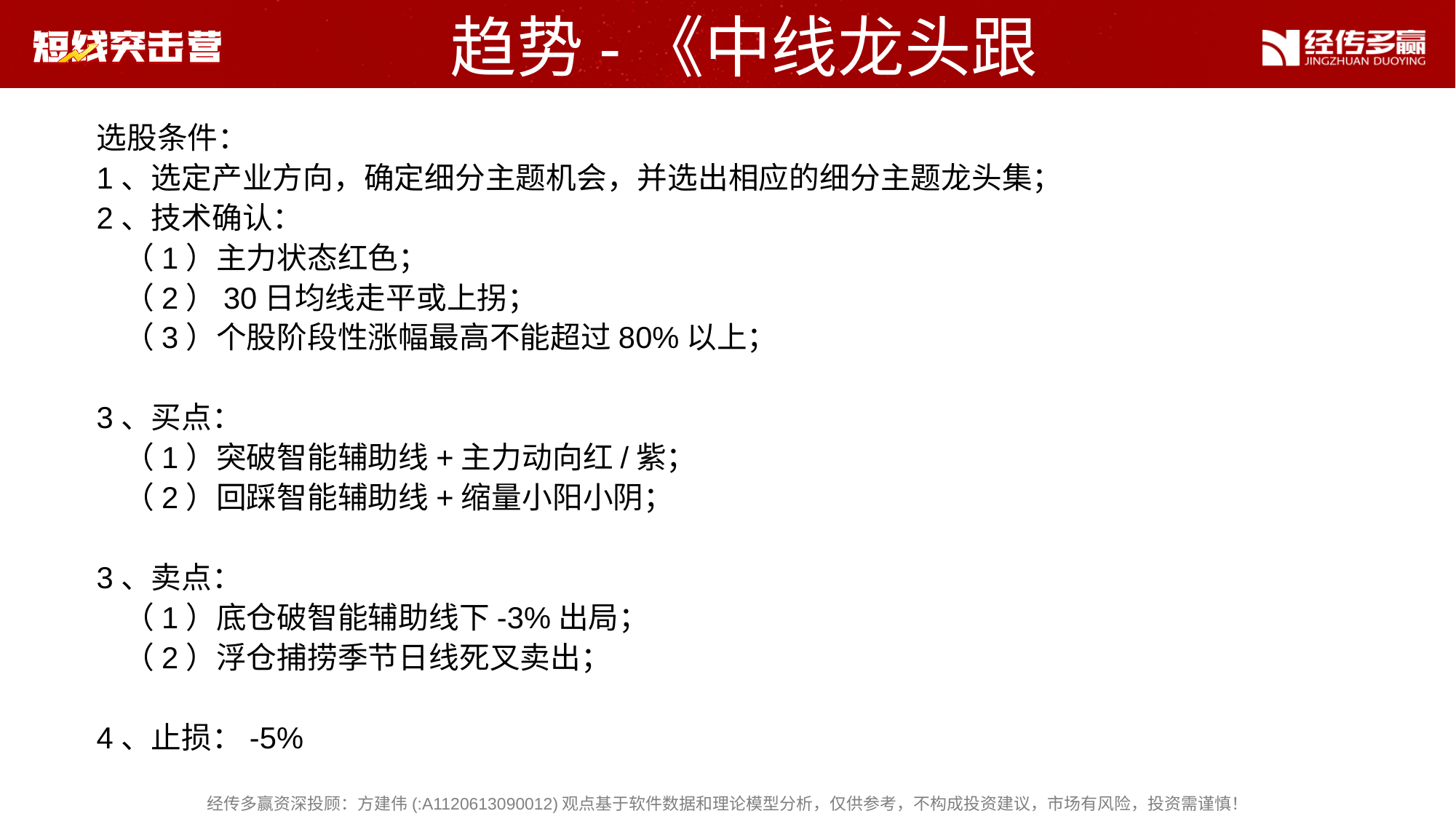

趋势-《中线龙头跟踪》
选股条件：
1、选定产业方向，确定细分主题机会，并选出相应的细分主题龙头集；
2、技术确认：
   （1）主力状态红色；
   （2）30日均线走平或上拐；
   （3）个股阶段性涨幅最高不能超过80%以上；

3、买点：
   （1）突破智能辅助线+主力动向红/紫；
   （2）回踩智能辅助线+缩量小阳小阴；

3、卖点：
   （1）底仓破智能辅助线下-3%出局；
   （2）浮仓捕捞季节日线死叉卖出；

4、止损：-5%